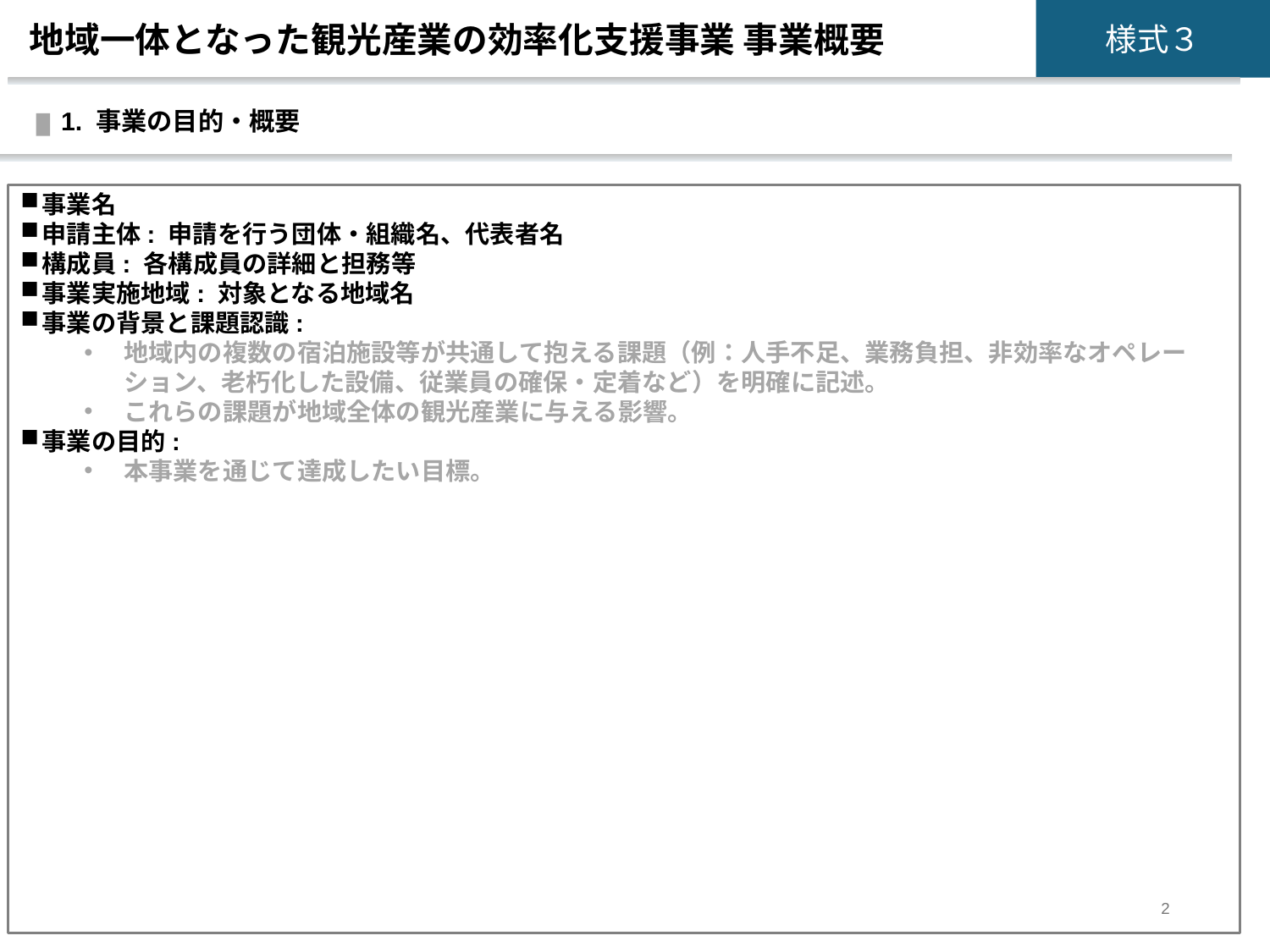

地域一体となった観光産業の効率化支援事業 事業概要

 1. 事業の目的・概要

事業名
申請主体: 申請を行う団体・組織名、代表者名
構成員: 各構成員の詳細と担務等
事業実施地域: 対象となる地域名
事業の背景と課題認識:
地域内の複数の宿泊施設等が共通して抱える課題（例：人手不足、業務負担、非効率なオペレーション、老朽化した設備、従業員の確保・定着など）を明確に記述。
これらの課題が地域全体の観光産業に与える影響。
事業の目的:
本事業を通じて達成したい目標。

2